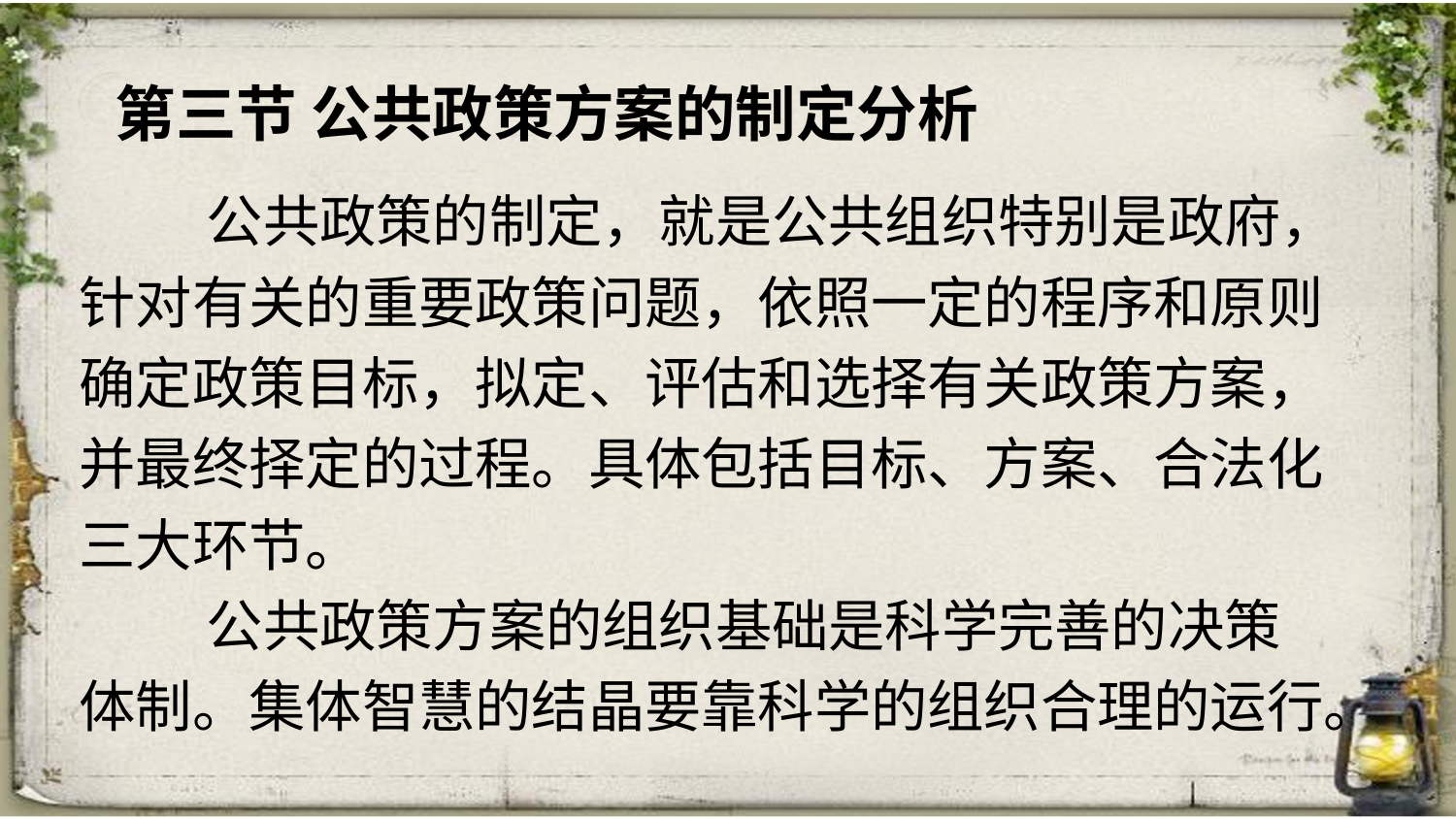

第三节 公共政策方案的制定分析
         公共政策的制定，就是公共组织特别是政府，针对有关的重要政策问题，依照一定的程序和原则确定政策目标，拟定、评估和选择有关政策方案，并最终择定的过程。具体包括目标、方案、合法化三大环节。
         公共政策方案的组织基础是科学完善的决策体制。集体智慧的结晶要靠科学的组织合理的运行。